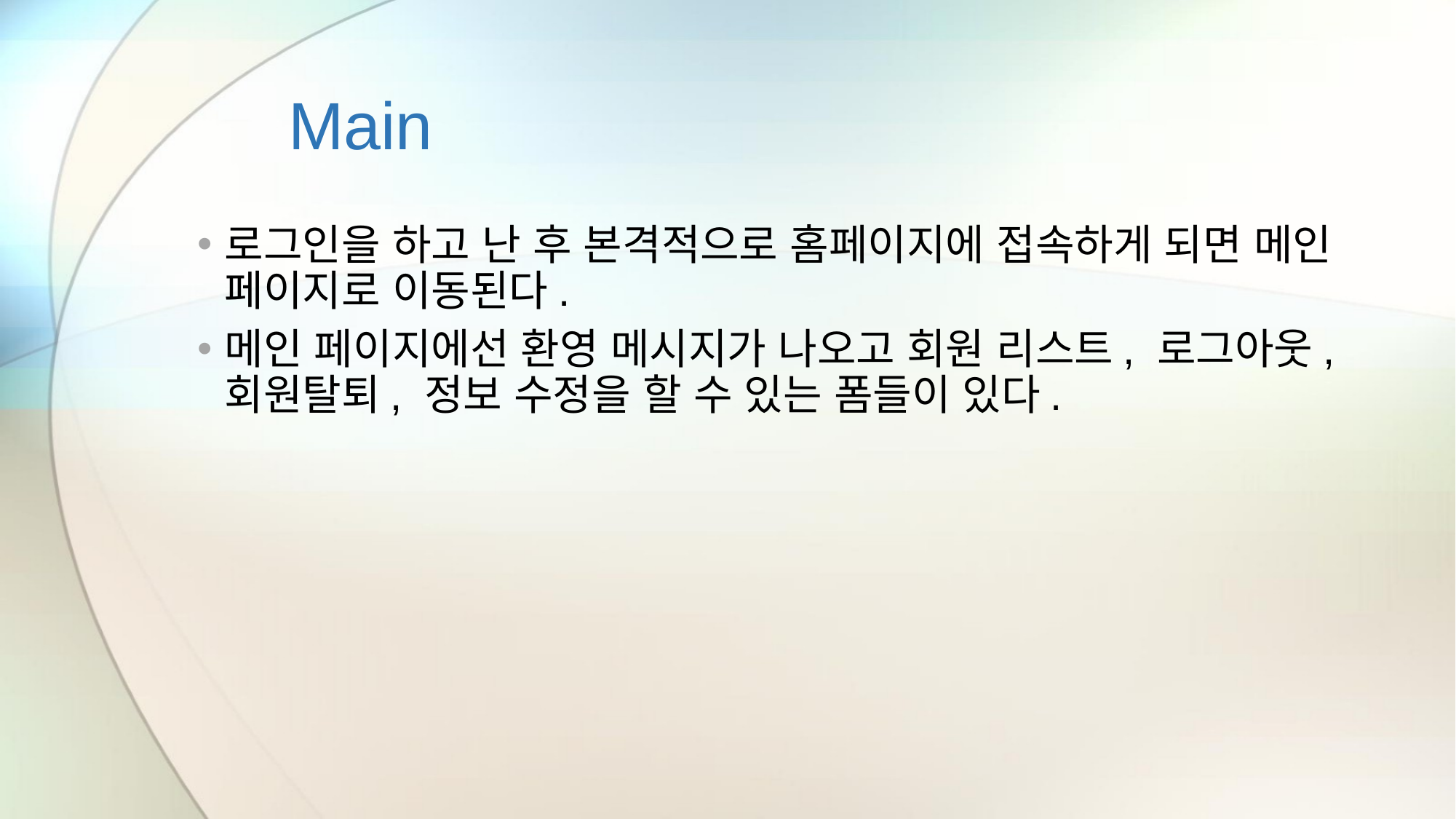

# Main
로그인을 하고 난 후 본격적으로 홈페이지에 접속하게 되면 메인 페이지로 이동된다.
메인 페이지에선 환영 메시지가 나오고 회원 리스트, 로그아웃, 회원탈퇴, 정보 수정을 할 수 있는 폼들이 있다.